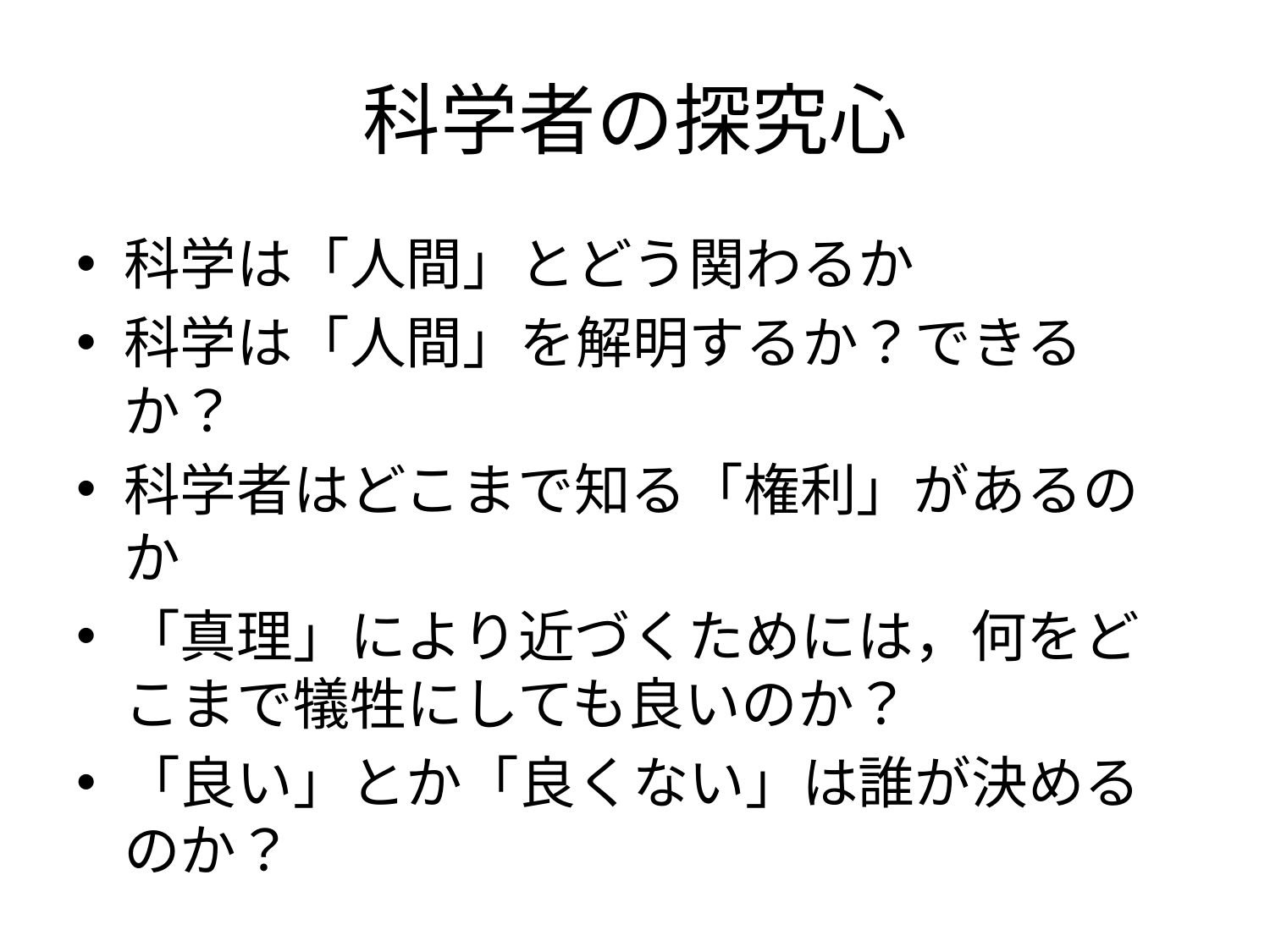

# 科学者の探究心
科学は「人間」とどう関わるか
科学は「人間」を解明するか？できるか？
科学者はどこまで知る「権利」があるのか
「真理」により近づくためには，何をどこまで犠牲にしても良いのか？
「良い」とか「良くない」は誰が決めるのか？